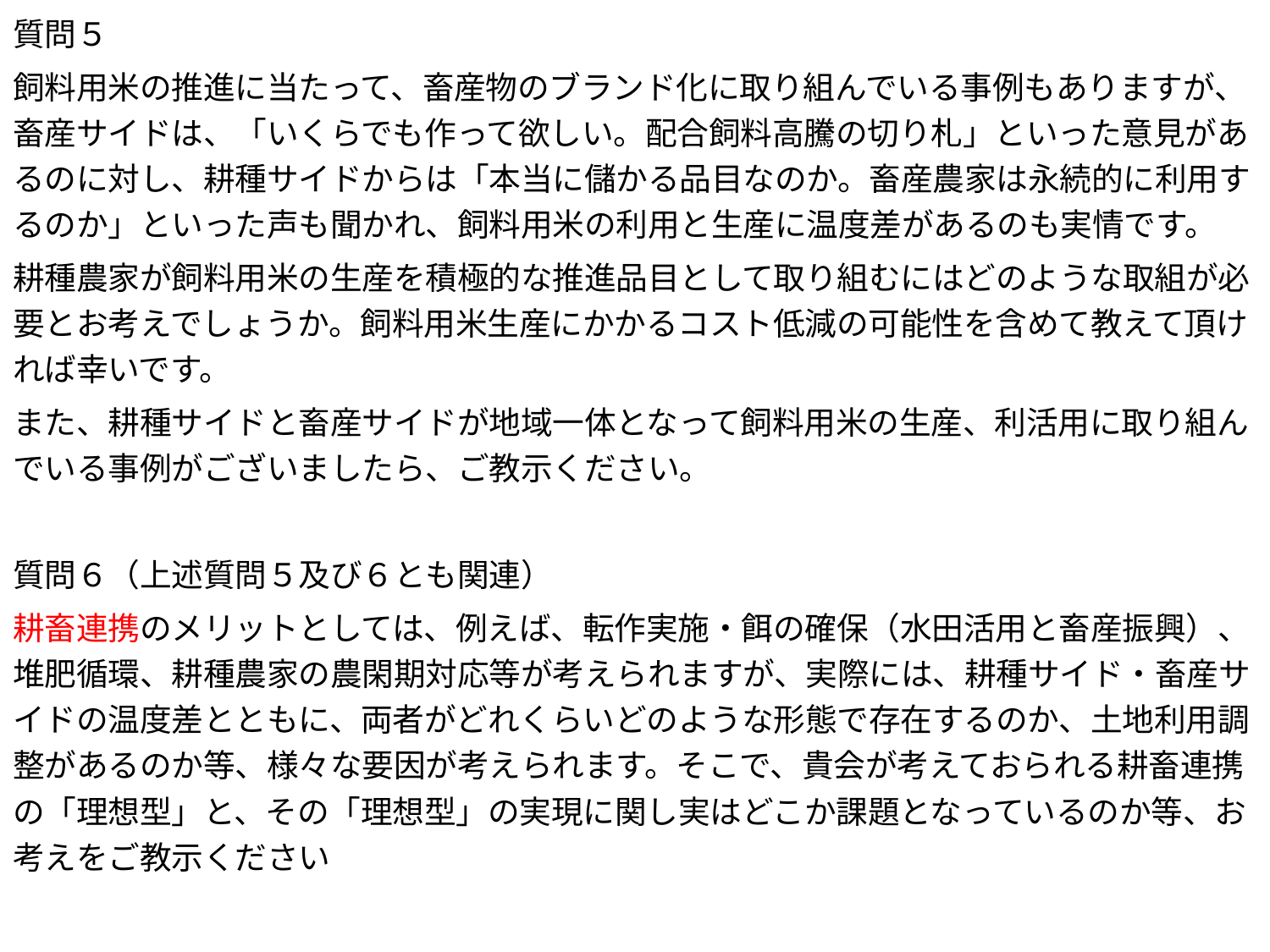

質問５
飼料用米の推進に当たって、畜産物のブランド化に取り組んでいる事例もありますが、畜産サイドは、「いくらでも作って欲しい。配合飼料高騰の切り札」といった意見があるのに対し、耕種サイドからは「本当に儲かる品目なのか。畜産農家は永続的に利用するのか」といった声も聞かれ、飼料用米の利用と生産に温度差があるのも実情です。
耕種農家が飼料用米の生産を積極的な推進品目として取り組むにはどのような取組が必要とお考えでしょうか。飼料用米生産にかかるコスト低減の可能性を含めて教えて頂ければ幸いです。
また、耕種サイドと畜産サイドが地域一体となって飼料用米の生産、利活用に取り組んでいる事例がございましたら、ご教示ください。

質問６（上述質問５及び６とも関連）
耕畜連携のメリットとしては、例えば、転作実施・餌の確保（水田活用と畜産振興）、堆肥循環、耕種農家の農閑期対応等が考えられますが、実際には、耕種サイド・畜産サイドの温度差とともに、両者がどれくらいどのような形態で存在するのか、土地利用調整があるのか等、様々な要因が考えられます。そこで、貴会が考えておられる耕畜連携の「理想型」と、その「理想型」の実現に関し実はどこか課題となっているのか等、お考えをご教示ください